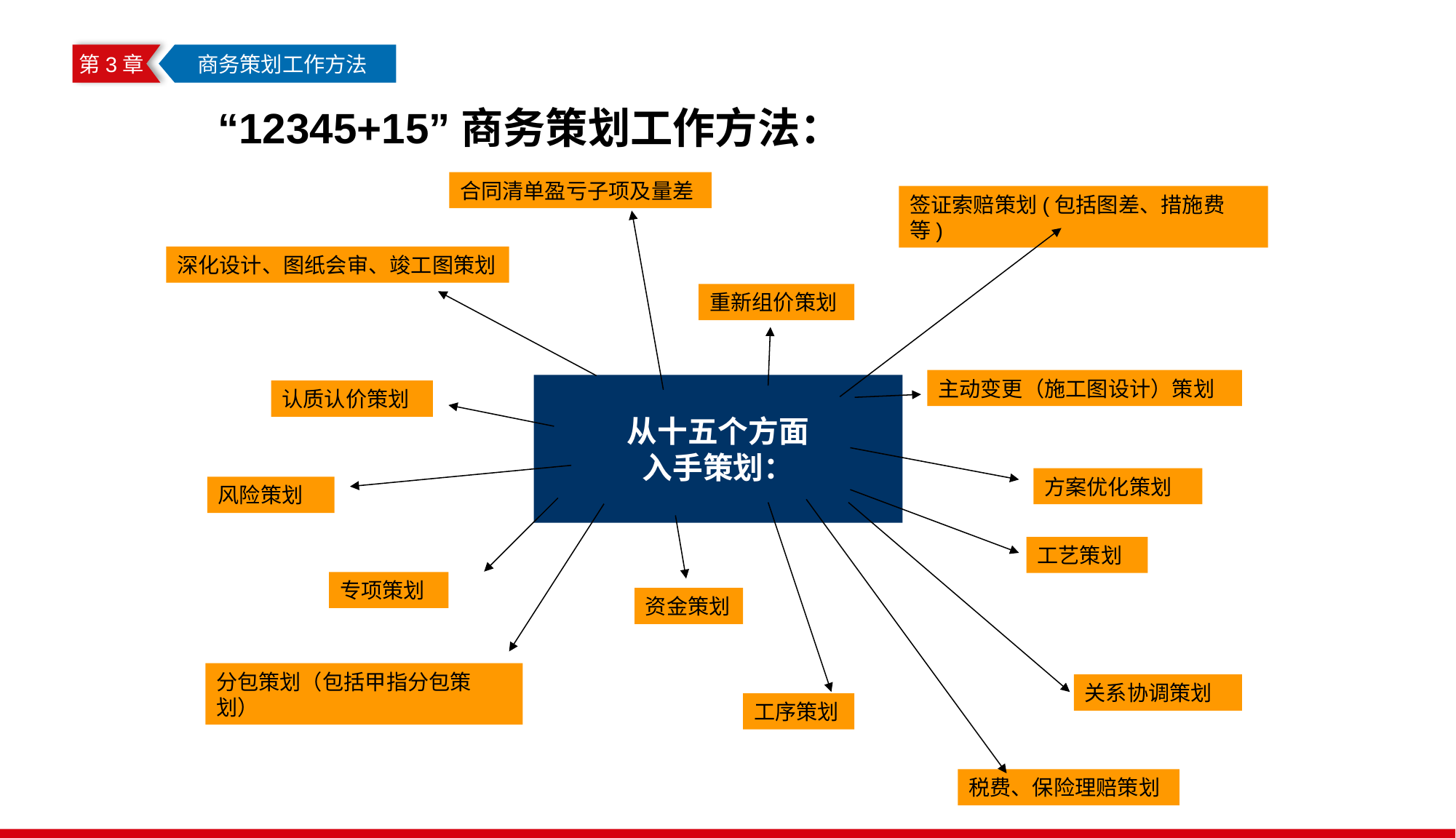

第3章
    商务策划工作方法
“12345+15”商务策划工作方法：
合同清单盈亏子项及量差
签证索赔策划(包括图差、措施费等)

深化设计、图纸会审、竣工图策划
重新组价策划

主动变更（施工图设计）策划
从十五个方面
入手策划：
认质认价策划

方案优化策划
风险策划

工艺策划
专项策划
资金策划
分包策划（包括甲指分包策划）
关系协调策划
工序策划
税费、保险理赔策划